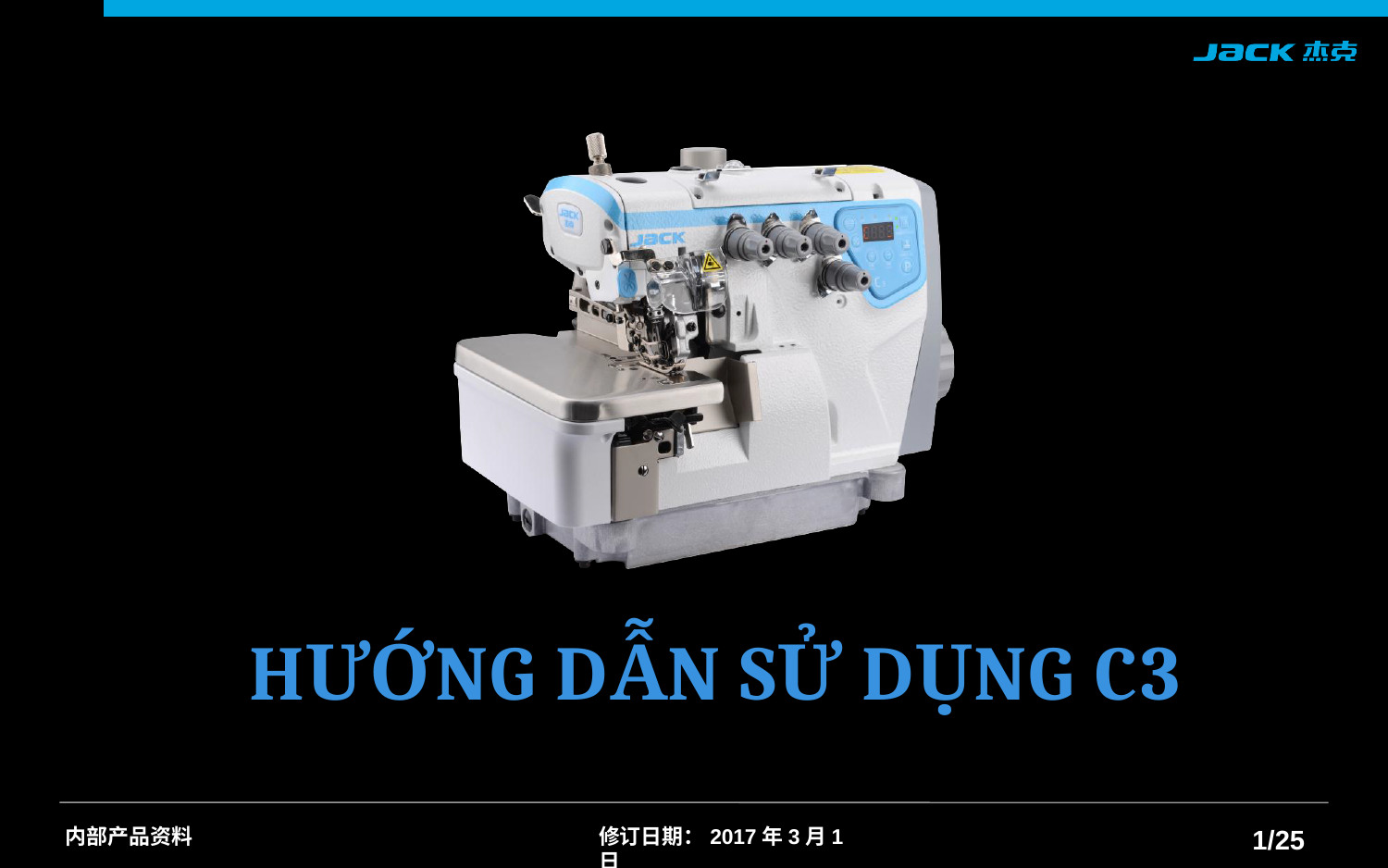

HƯỚNG DẪN SỬ DỤNG C3
1/25
内部产品资料
修订日期：2017年3月1日